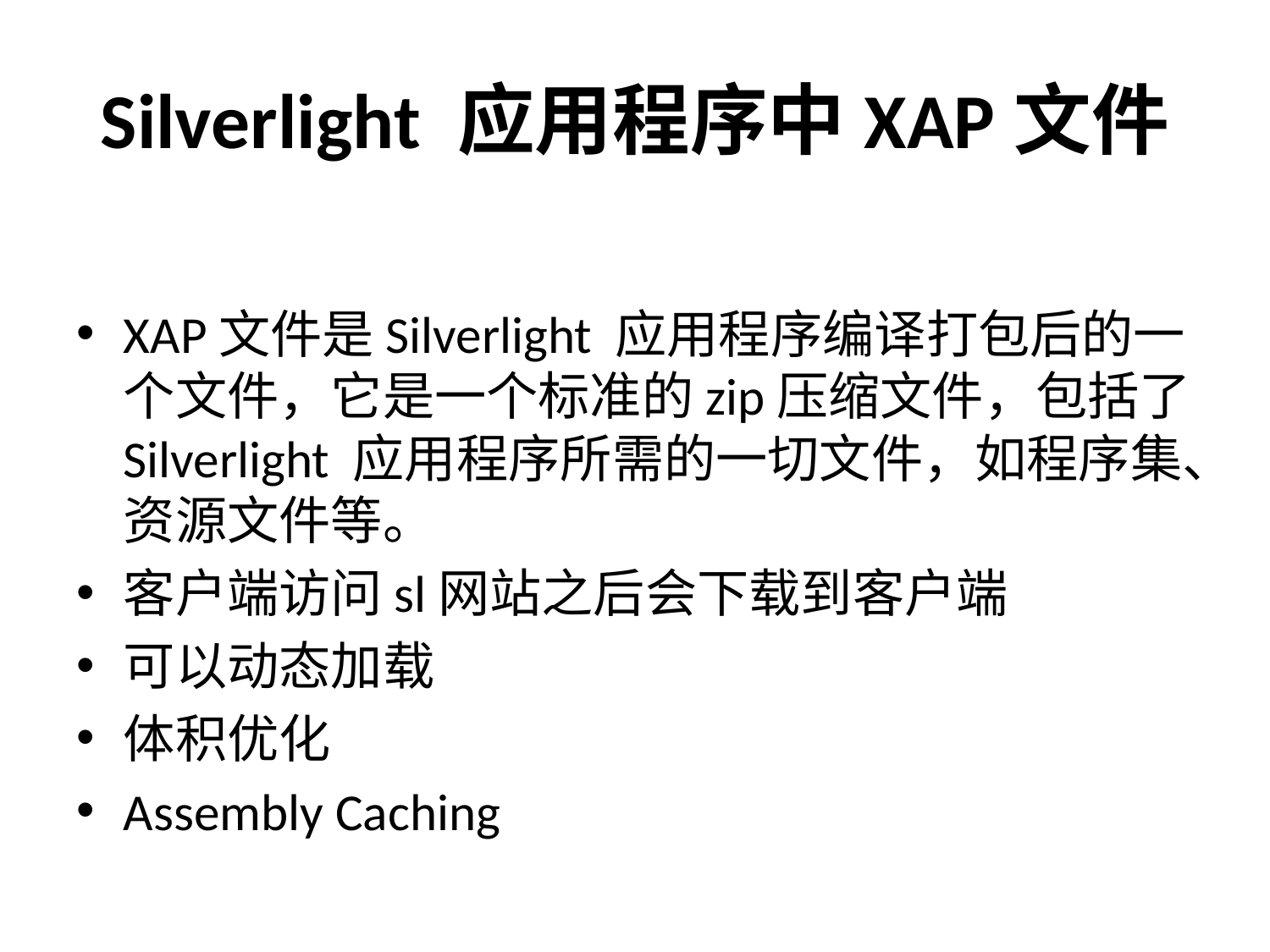

# Silverlight 应用程序中XAP文件

XAP文件是Silverlight 应用程序编译打包后的一个文件，它是一个标准的zip压缩文件，包括了Silverlight 应用程序所需的一切文件，如程序集、资源文件等。
客户端访问sl网站之后会下载到客户端
可以动态加载
体积优化
Assembly Caching